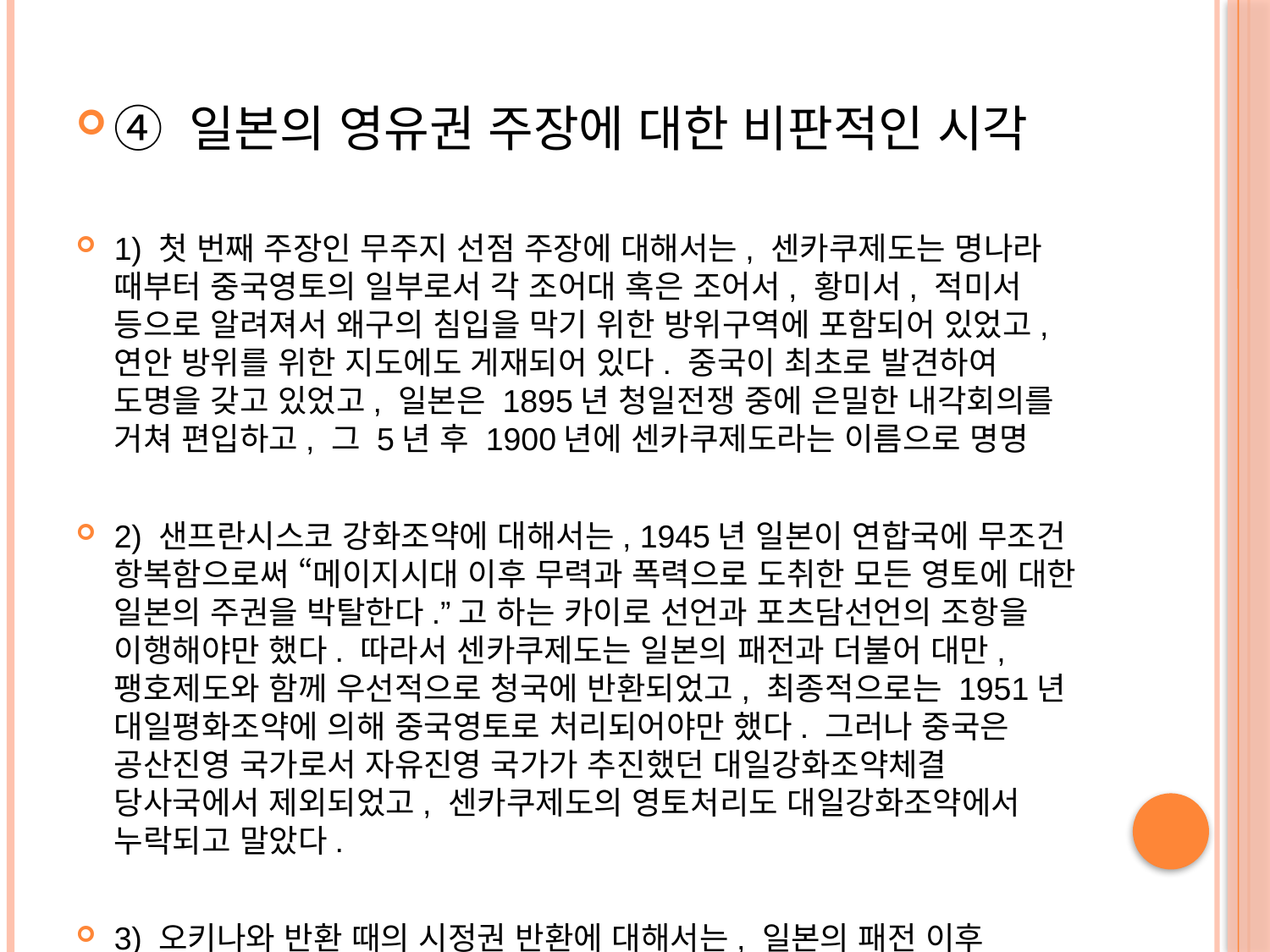

④ 일본의 영유권 주장에 대한 비판적인 시각

1) 첫 번째 주장인 무주지 선점 주장에 대해서는, 센카쿠제도는 명나라 때부터 중국영토의 일부로서 각 조어대 혹은 조어서, 황미서, 적미서 등으로 알려져서 왜구의 침입을 막기 위한 방위구역에 포함되어 있었고, 연안 방위를 위한 지도에도 게재되어 있다. 중국이 최초로 발견하여 도명을 갖고 있었고, 일본은 1895년 청일전쟁 중에 은밀한 내각회의를 거쳐 편입하고, 그 5년 후 1900년에 센카쿠제도라는 이름으로 명명

2) 샌프란시스코 강화조약에 대해서는, 1945년 일본이 연합국에 무조건 항복함으로써 “메이지시대 이후 무력과 폭력으로 도취한 모든 영토에 대한 일본의 주권을 박탈한다.”고 하는 카이로 선언과 포츠담선언의 조항을 이행해야만 했다. 따라서 센카쿠제도는 일본의 패전과 더불어 대만, 팽호제도와 함께 우선적으로 청국에 반환되었고, 최종적으로는 1951년 대일평화조약에 의해 중국영토로 처리되어야만 했다. 그러나 중국은 공산진영 국가로서 자유진영 국가가 추진했던 대일강화조약체결 당사국에서 제외되었고, 센카쿠제도의 영토처리도 대일강화조약에서 누락되고 말았다.

3) 오키나와 반환 때의 시정권 반환에 대해서는, 일본의 패전 이후 유구열도를 점령한 미국은 1946년 1월 센카쿠제도도 관할권에 포함시켰다. 미국이 센카쿠제도를 포함한 유구를 점령한 이유는 당시 유구열도가 일본영토라는 인식을 갖고 있어서가 아니라, 유구 독립론과 중국 반환론, 일본 반환론으로 논의되고 있었기 때문이다.